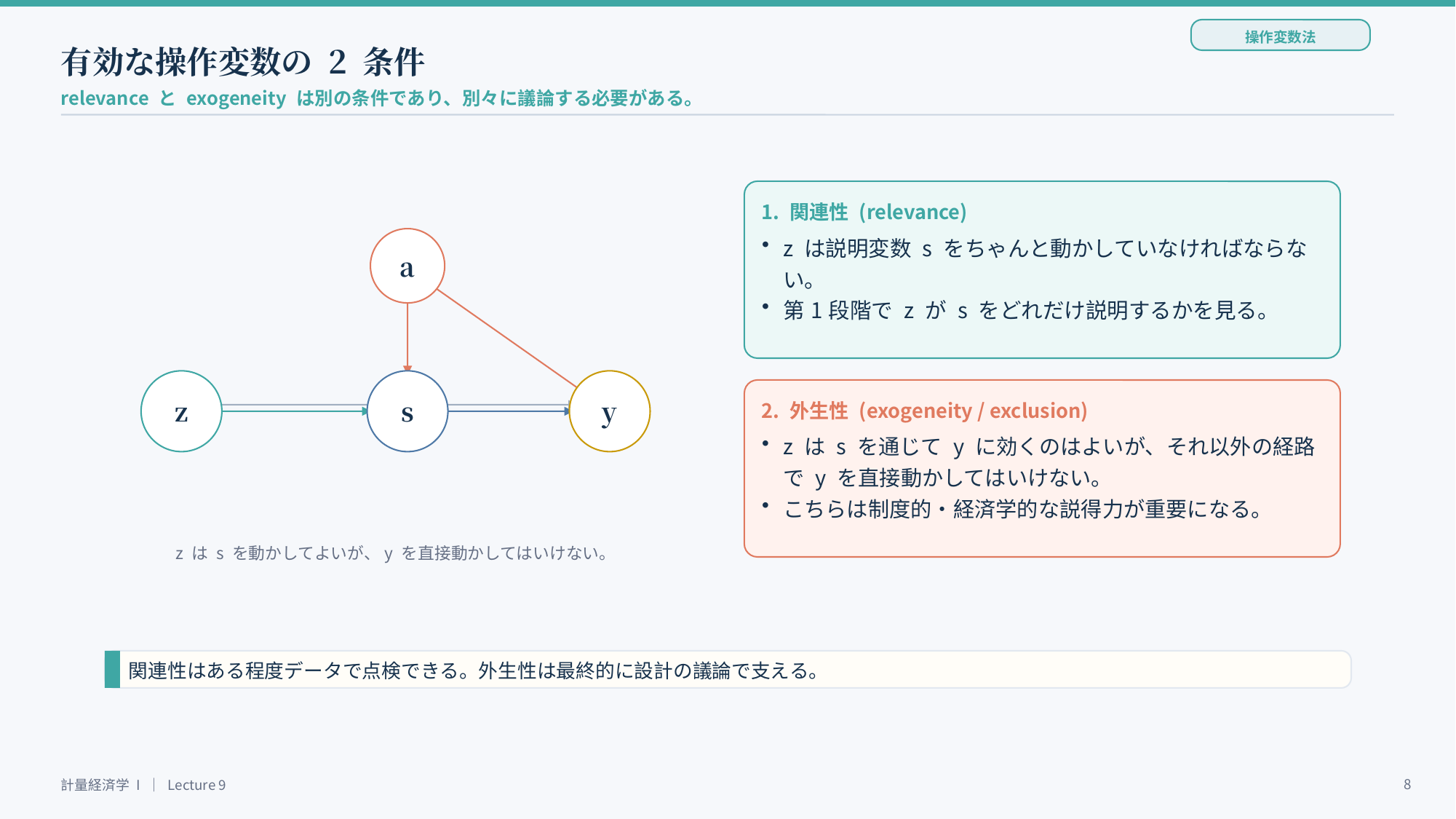

操作変数法
有効な操作変数の 2 条件
relevance と exogeneity は別の条件であり、別々に議論する必要がある。

1. 関連性 (relevance)

z は説明変数 s をちゃんと動かしていなければならない。
第1段階で z が s をどれだけ説明するかを見る。
a

z
s
y
2. 外生性 (exogeneity / exclusion)

z は s を通じて y に効くのはよいが、それ以外の経路で y を直接動かしてはいけない。
こちらは制度的・経済学的な説得力が重要になる。
z は s を動かしてよいが、y を直接動かしてはいけない。

関連性はある程度データで点検できる。外生性は最終的に設計の議論で支える。
8
計量経済学 I ｜ Lecture 9